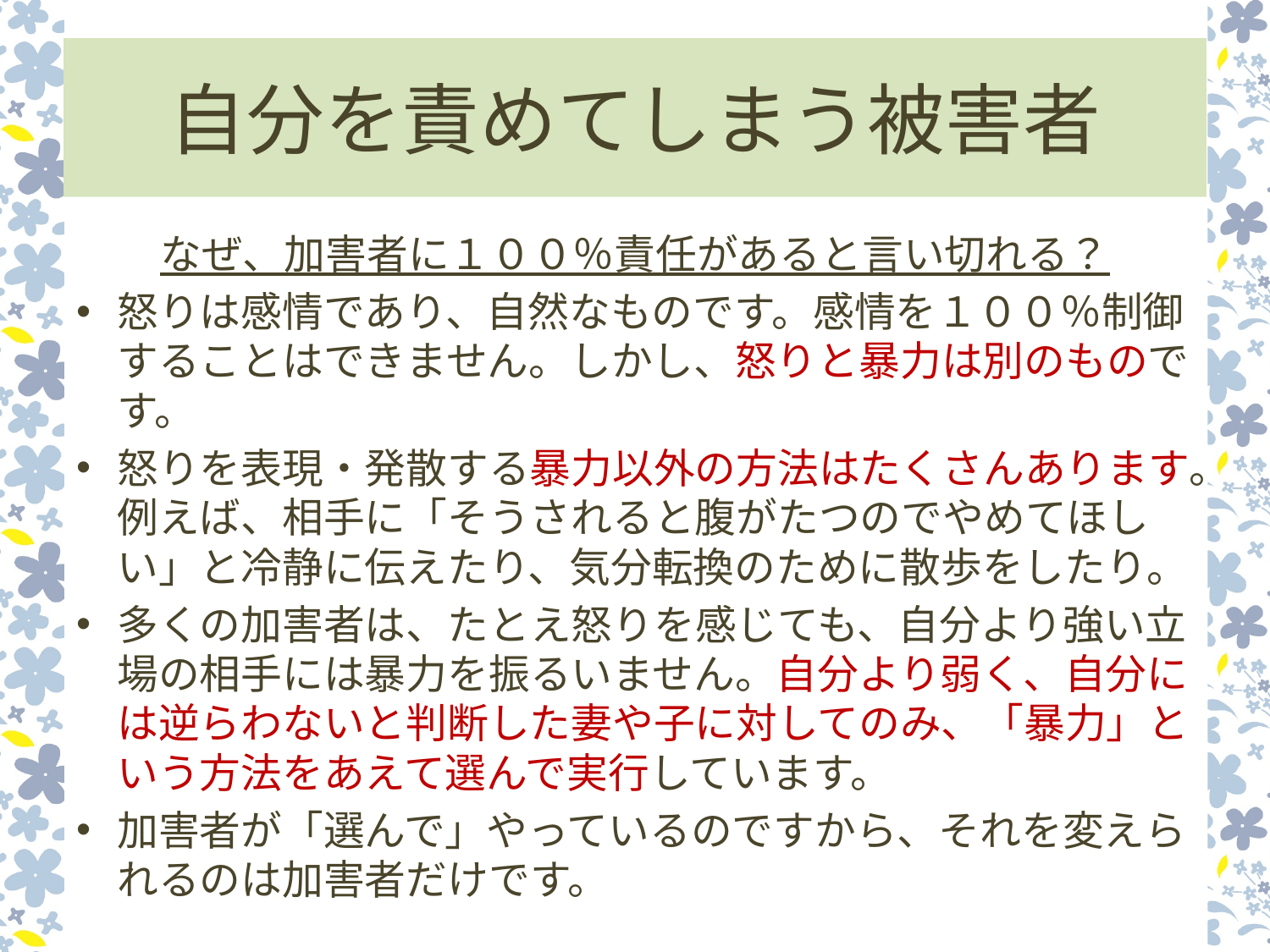

# 自分を責めてしまう被害者
なぜ、加害者に１００％責任があると言い切れる？
怒りは感情であり、自然なものです。感情を１００％制御することはできません。しかし、怒りと暴力は別のものです。
怒りを表現・発散する暴力以外の方法はたくさんあります。例えば、相手に「そうされると腹がたつのでやめてほしい」と冷静に伝えたり、気分転換のために散歩をしたり。
多くの加害者は、たとえ怒りを感じても、自分より強い立場の相手には暴力を振るいません。自分より弱く、自分には逆らわないと判断した妻や子に対してのみ、「暴力」という方法をあえて選んで実行しています。
加害者が「選んで」やっているのですから、それを変えられるのは加害者だけです。